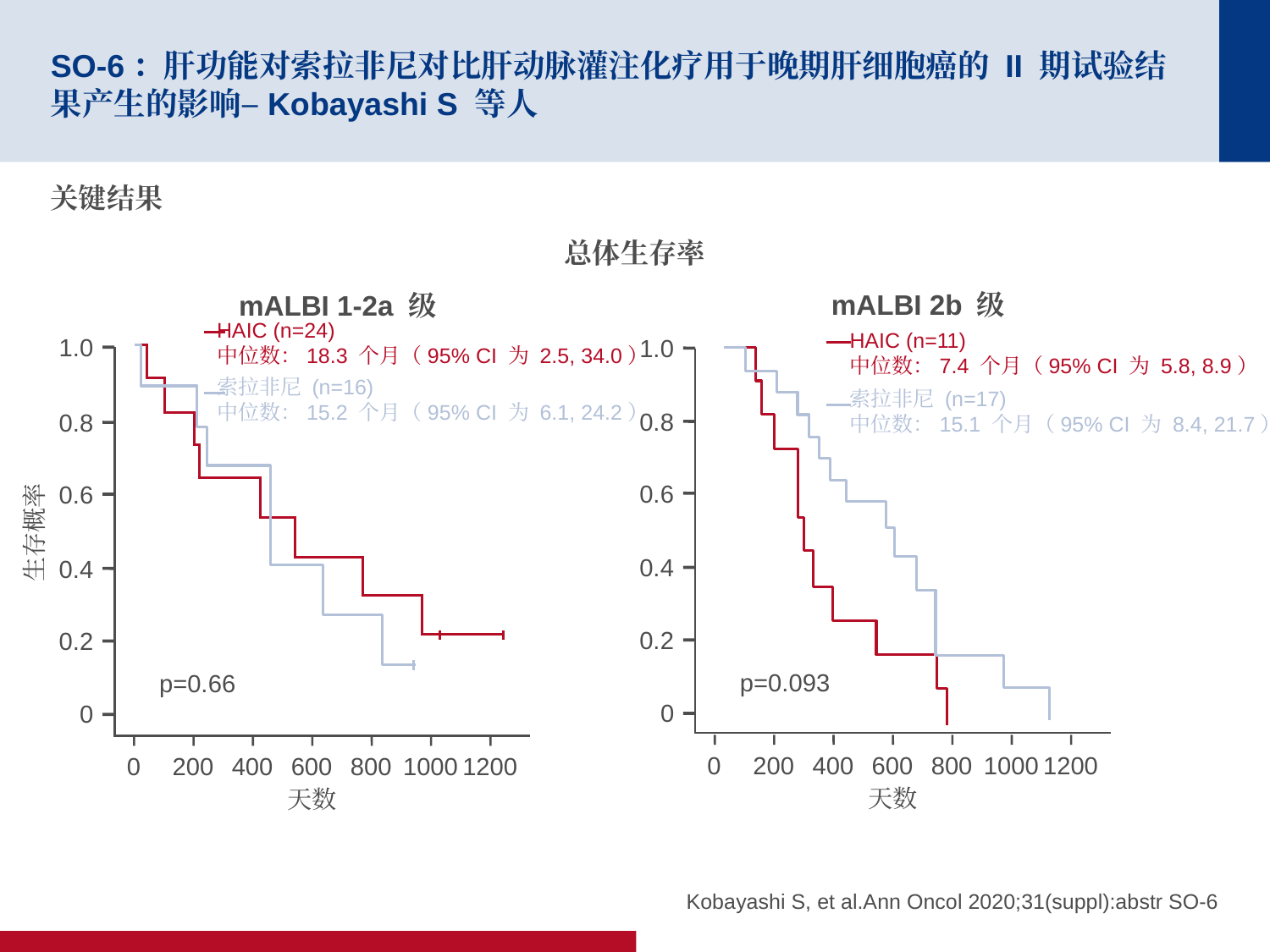

# SO-6：肝功能对索拉非尼对比肝动脉灌注化疗用于晚期肝细胞癌的 II 期试验结果产生的影响–Kobayashi S 等人
关键结果
总体生存率
mALBI 2b 级
mALBI 1-2a 级
HAIC (n=24)
中位数：18.3 个月（95% CI 为 2.5, 34.0）
索拉非尼 (n=16)
中位数：15.2 个月（95% CI 为 6.1, 24.2）
HAIC (n=11)
中位数：7.4 个月（95% CI 为 5.8, 8.9）
1.0

0.8

0.6

生存概率
0.4

0.2

0

1.0

0.8

0.6

0.4

0.2

0

索拉非尼 (n=17)
中位数：15.1 个月（95% CI 为 8.4, 21.7）
p=0.093
p=0.66

0
200
400
600
800
1000
1200
0
200
400
600
800
1000
1200
天数
天数
Kobayashi S, et al.Ann Oncol 2020;31(suppl):abstr SO-6